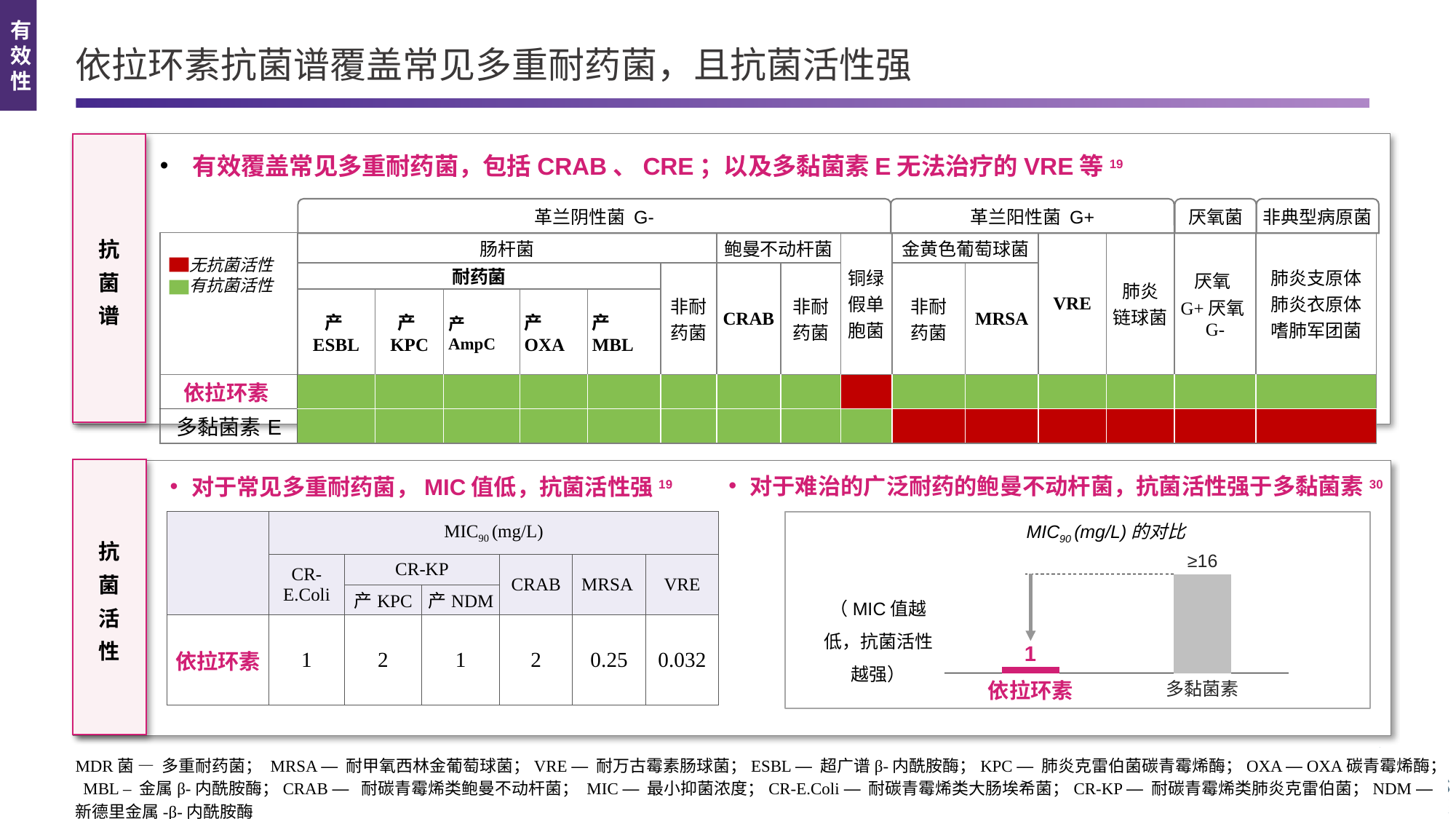

有效性
依拉环素抗菌谱覆盖常见多重耐药菌，且抗菌活性强

抗
菌
谱
 有效覆盖常见多重耐药菌，包括CRAB、CRE；以及多黏菌素E无法治疗的VRE等19
革兰阴性菌 G-
革兰阳性菌 G+
厌氧菌
非典型病原菌
|  | 肠杆菌 |  |  |  |  |  | 鲍曼不动杆菌 | 假单胞菌 | 铜绿假单胞菌 | 金黄色葡萄球菌 |  | VRE | 肺炎 链球菌 | 厌氧G+厌氧G- | 肺炎支原体肺炎衣原体嗜肺军团菌 |
| --- | --- | --- | --- | --- | --- | --- | --- | --- | --- | --- | --- | --- | --- | --- | --- |
|  | 耐药菌 |  |  |  |  | 非耐药菌 | CRAB | 非耐 药菌 | 铜绿假单胞菌 | 非耐 药菌 | MRSA | 耐万古霉素肠球菌 |  | 厌氧G+厌氧G- | 肺炎支原体 肺炎衣原体 嗜肺军团菌 |
|  | 产ESBL | 产KPC | 产AmpC | 产OXA | 产MBL | 非耐药菌 |  |  |  |  |  |  |  |  |  |
| 依拉环素 |  |  |  |  |  |  |  |  |  |  |  |  |  |  |  |
| 多黏菌素E |  |  |  |  |  |  |  |  |  |  |  |  |  |  |  |
|  |  |  |  |  |  |  |  |  |  |  |  |  |  |  |  |
无抗菌活性
有抗菌活性

抗
菌
活
性

对于难治的广泛耐药的鲍曼不动杆菌，抗菌活性强于多黏菌素30
对于常见多重耐药菌，MIC值低，抗菌活性强19
MIC90 (mg/L)的对比

|  | MIC90 (mg/L) |  |  |  |  |  |
| --- | --- | --- | --- | --- | --- | --- |
|  | CR-E.Coli | CR-KP |  | CRAB | MRSA | VRE |
|  |  | 产KPC | 产NDM |  |  |  |
| 依拉环素 | 1 | 2 | 1 | 2 | 0.25 | 0.032 |
≥16

### Chart

| Category |  |
|---|---|
（MIC值越低，抗菌活性越强）
依拉环素
多黏菌素
MDR菌 —  多重耐药菌； MRSA — 耐甲氧西林金葡萄球菌；VRE — 耐万古霉素肠球菌；ESBL — 超广谱β-内酰胺酶；KPC — 肺炎克雷伯菌碳青霉烯酶；OXA — OXA碳青霉烯酶； MBL – 金属β-内酰胺酶；CRAB —  耐碳青霉烯类鲍曼不动杆菌； MIC — 最小抑菌浓度；CR-E.Coli — 耐碳青霉烯类大肠埃希菌；CR-KP — 耐碳青霉烯类肺炎克雷伯菌；NDM — 新德里金属-β-内酰胺酶